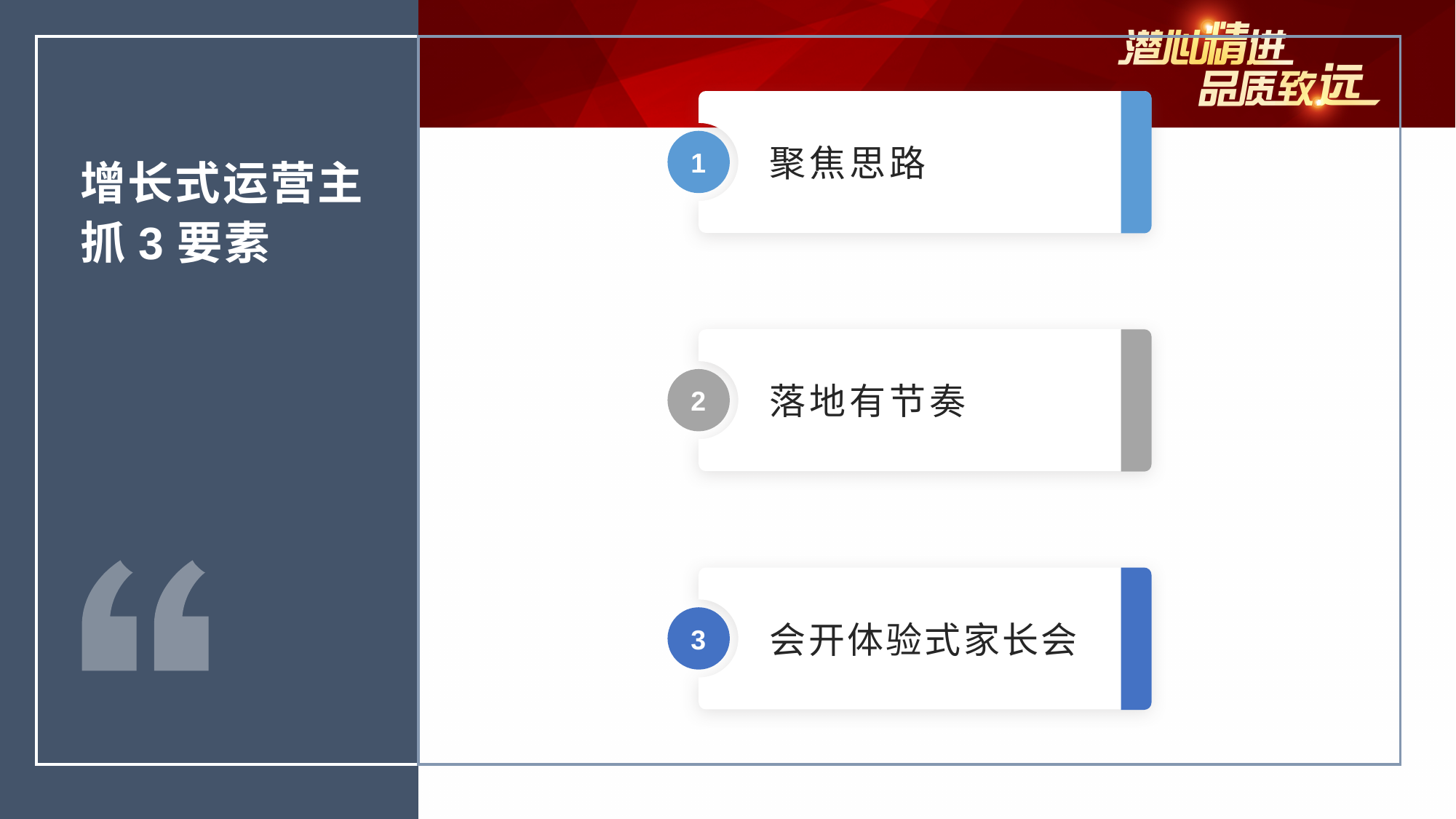

聚焦思路

1
增长式运营主抓3要素

落地有节奏

2

会开体验式家长会

3